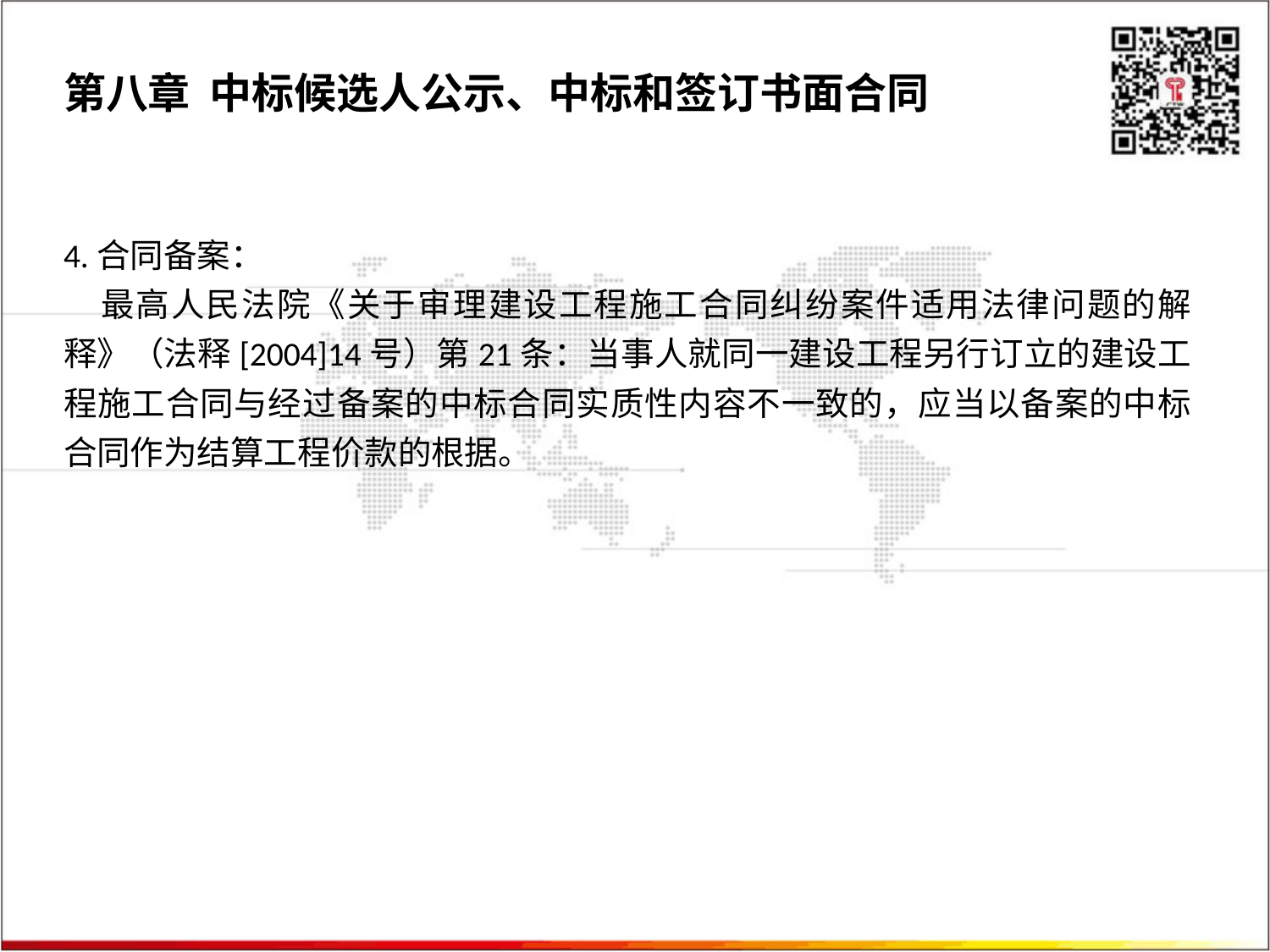

第八章  中标候选人公示、中标和签订书面合同
4.合同备案：
   最高人民法院《关于审理建设工程施工合同纠纷案件适用法律问题的解释》（法释[2004]14号）第21条：当事人就同一建设工程另行订立的建设工程施工合同与经过备案的中标合同实质性内容不一致的，应当以备案的中标合同作为结算工程价款的根据。